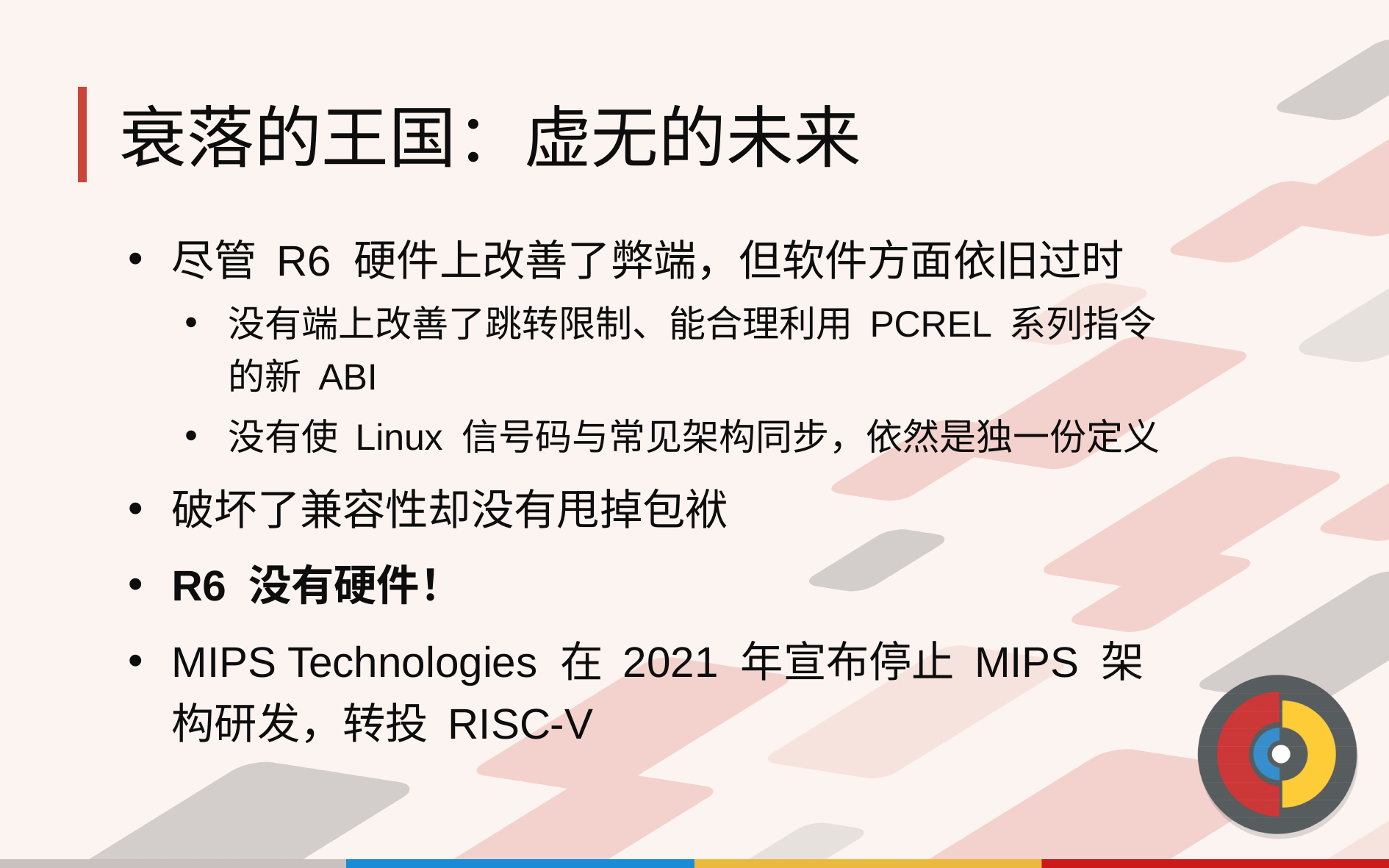

# 衰落的王国：虚无的未来
尽管 R6 硬件上改善了弊端，但软件方面依旧过时
没有端上改善了跳转限制、能合理利用 PCREL 系列指令的新 ABI
没有使 Linux 信号码与常见架构同步，依然是独一份定义
破坏了兼容性却没有甩掉包袱
R6 没有硬件！
MIPS Technologies 在 2021 年宣布停止 MIPS 架构研发，转投 RISC-V